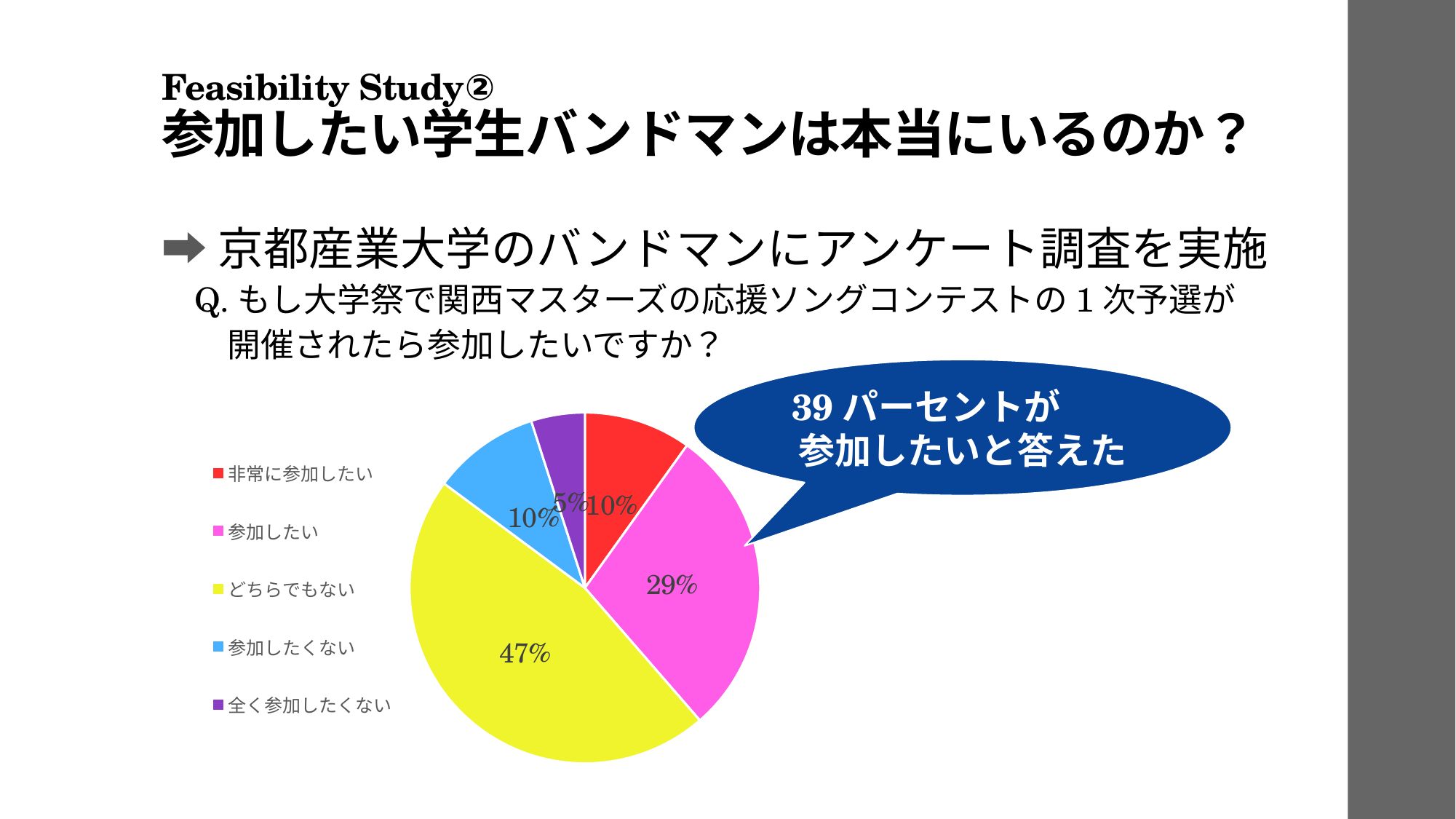

# Feasibility Study② 参加したい学生バンドマンは本当にいるのか？
➡京都産業大学のバンドマンにアンケート調査を実施
Q.もし大学祭で関西マスターズの応援ソングコンテストの1次予選が
　開催されたら参加したいですか？

39パーセントが　　参加したいと答えた

### Chart

| Category | 売上高 |
|---|---|
| 非常に参加したい | 10.0 |
| 参加したい | 29.0 |
| どちらでもない | 47.0 |
| 参加したくない | 10.0 |
| 全く参加したくない | 5.0 |